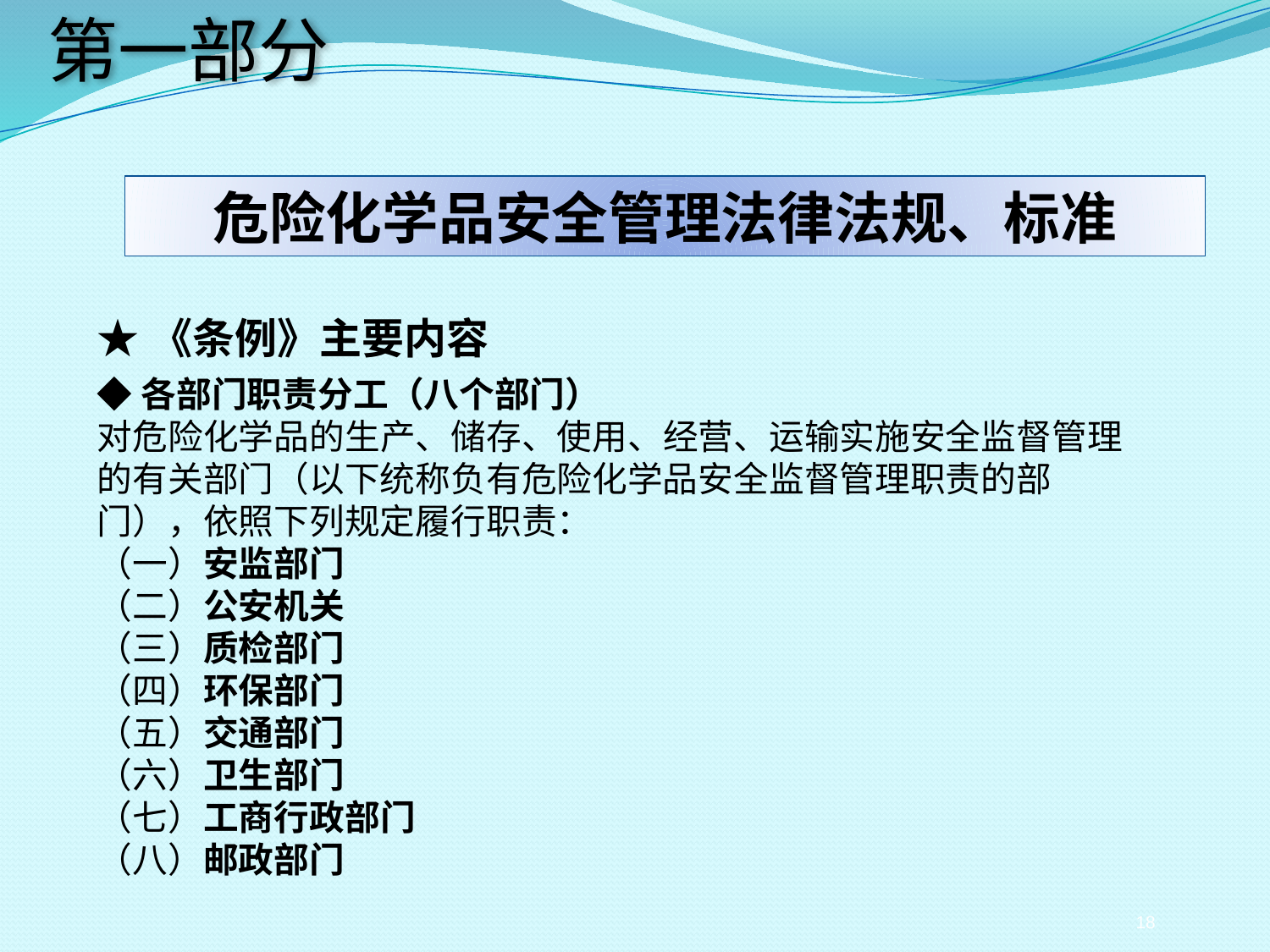

第一部分
危险化学品安全管理法律法规、标准
★《条例》主要内容
◆各部门职责分工（八个部门）
对危险化学品的生产、储存、使用、经营、运输实施安全监督管理的有关部门（以下统称负有危险化学品安全监督管理职责的部门），依照下列规定履行职责：
（一）安监部门
（二）公安机关
（三）质检部门
（四）环保部门
（五）交通部门
（六）卫生部门
（七）工商行政部门
（八）邮政部门

18